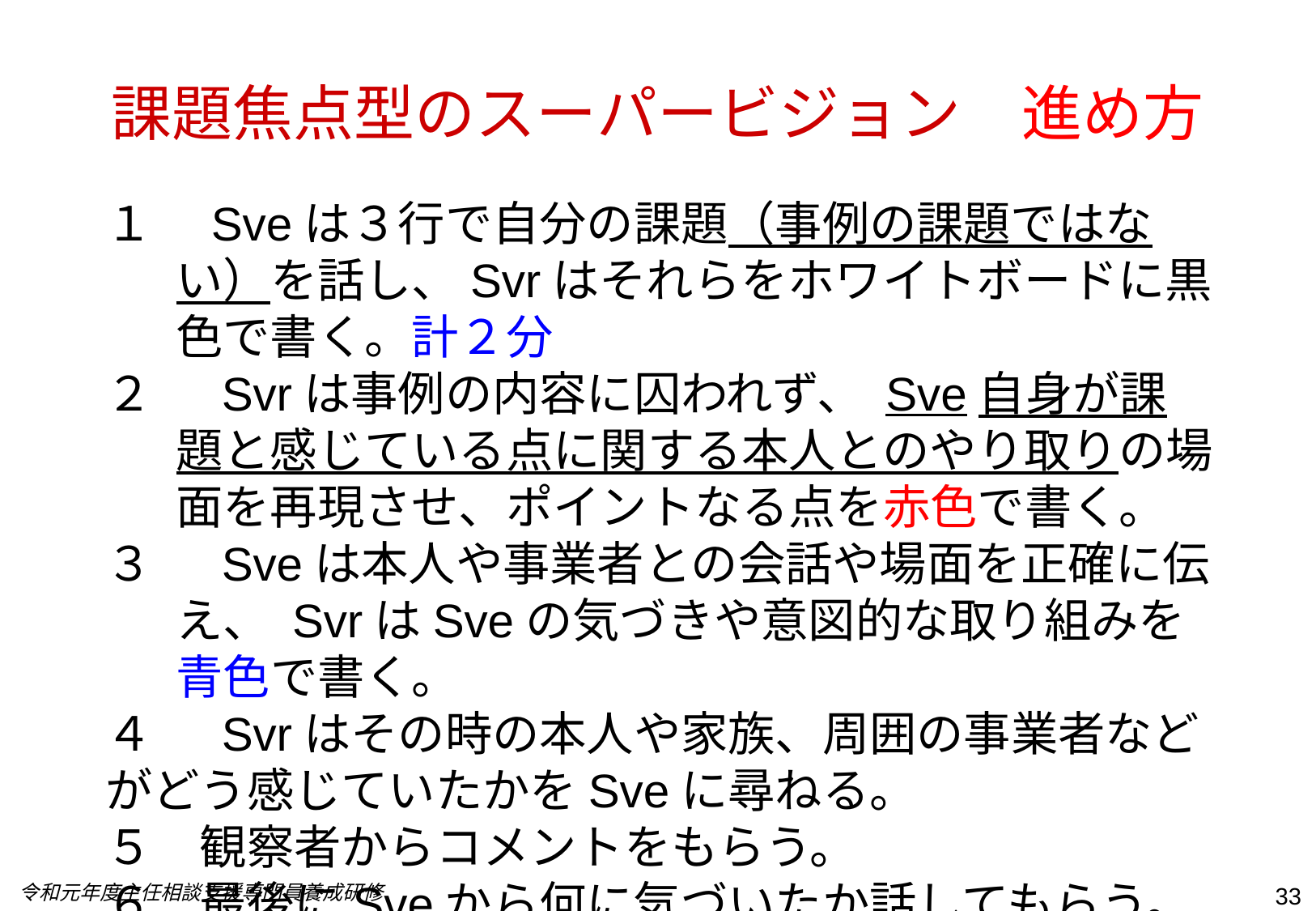

課題焦点型のスーパービジョン　進め方
１　Sveは３行で自分の課題（事例の課題ではない）を話し、Svrはそれらをホワイトボードに黒色で書く。計２分
２　 Svrは事例の内容に囚われず、 Sve自身が課題と感じている点に関する本人とのやり取りの場面を再現させ、ポイントなる点を赤色で書く。
３　 Sveは本人や事業者との会話や場面を正確に伝え、 SvrはSveの気づきや意図的な取り組みを青色で書く。
４　 Svrはその時の本人や家族、周囲の事業者など
がどう感じていたかをSveに尋ねる。
５　観察者からコメントをもらう。
６　最後にSveから何に気づいたか話してもらう。
令和元年度主任相談支援専門員養成研修
33